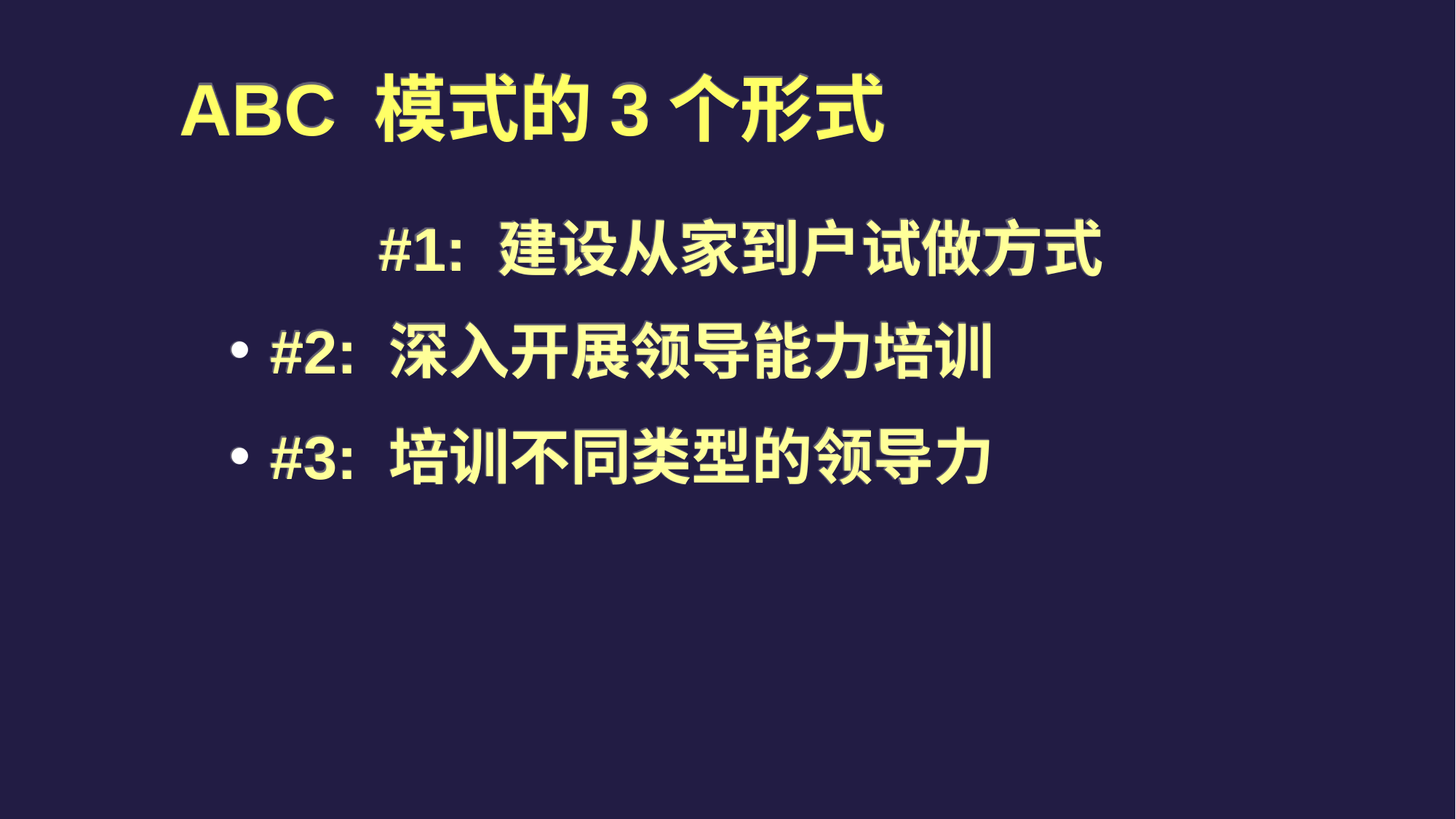

ABC 模式的3个形式

#1: 建设从家到户试做方式
#2: 深入开展领导能力培训
#3: 培训不同类型的领导力